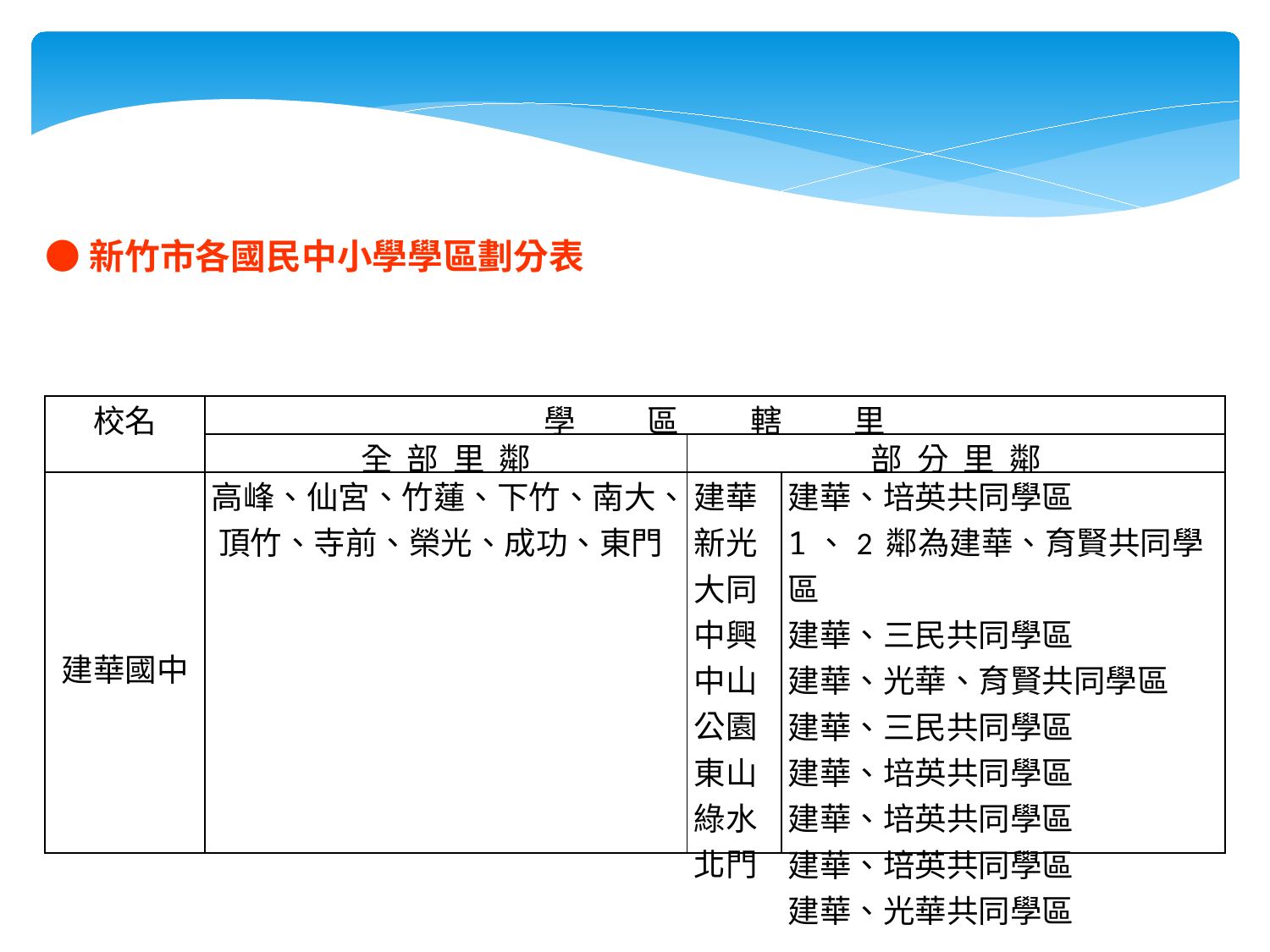

●新竹市各國民中小學學區劃分表

| 校名 | 學 區 轄 里 |  |  |
| --- | --- | --- | --- |
|  | 全 部 里 鄰 | 部 分 里 鄰 |  |
| 建華國中 | 高峰、仙宮、竹蓮、下竹、南大、 頂竹、寺前、榮光、成功、東門 | 建華 新光 大同 中興 中山 公園 東山 綠水 北門 | 建華、培英共同學區 1、2 鄰為建華、育賢共同學區 建華、三民共同學區 建華、光華、育賢共同學區 建華、三民共同學區 建華、培英共同學區 建華、培英共同學區 建華、培英共同學區 建華、光華共同學區 |